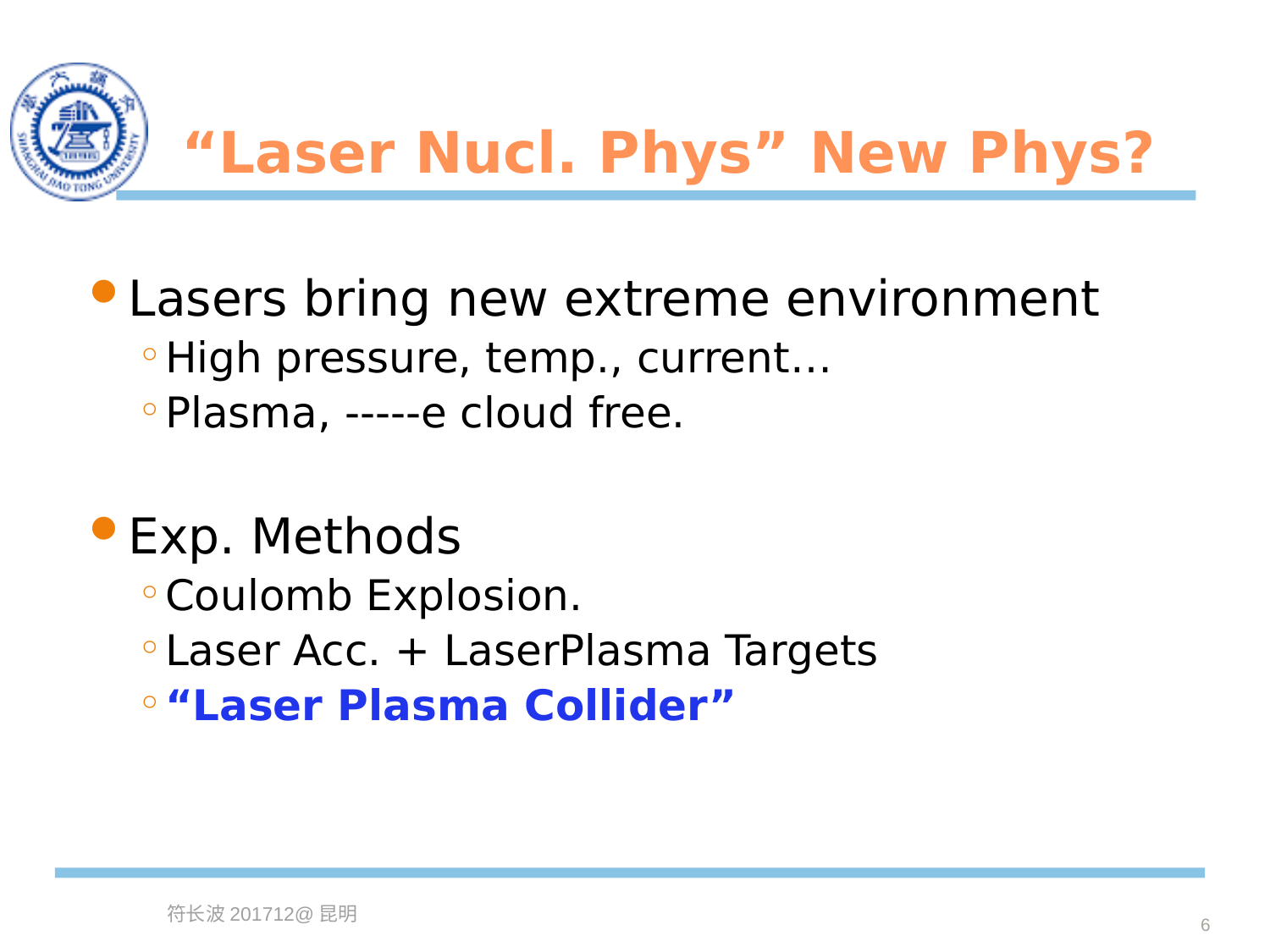

# “Laser Nucl. Phys” New Phys?
Lasers bring new extreme environment
High pressure, temp., current…
Plasma, -----e cloud free.

Exp. Methods
Coulomb Explosion.
Laser Acc. + LaserPlasma Targets
“Laser Plasma Collider”
6
符长波201712@昆明